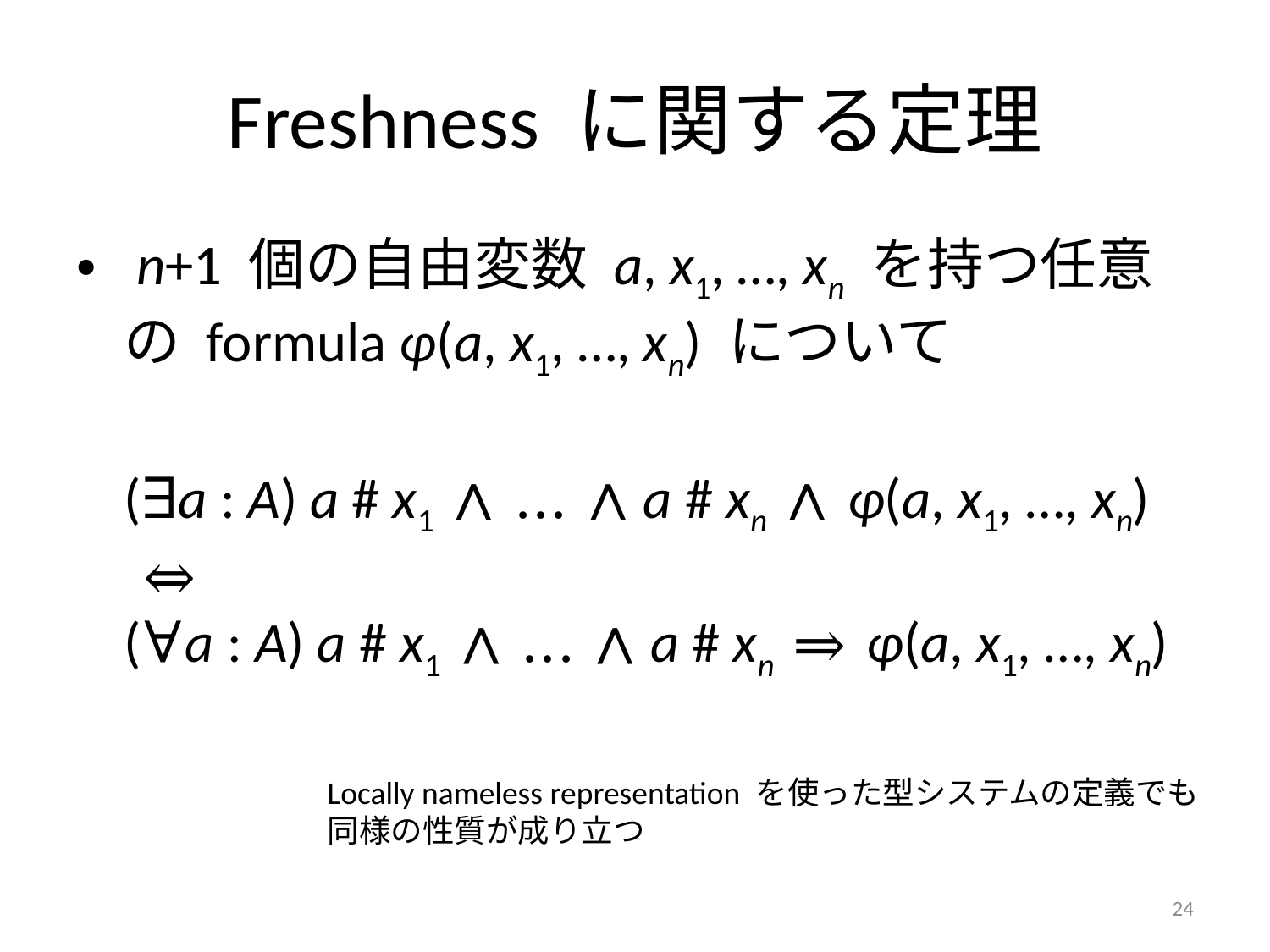

# Freshness に関する定理
 n+1 個の自由変数 a, x1, …, xn を持つ任意の formula φ(a, x1, …, xn) について
	(∃a : A) a # x1 ∧ ... ∧ a # xn ∧ φ(a, x1, …, xn)
 ⇔
(∀a : A) a # x1 ∧ ... ∧ a # xn ⇒ φ(a, x1, …, xn)
Locally nameless representation を使った型システムの定義でも
同様の性質が成り立つ
24